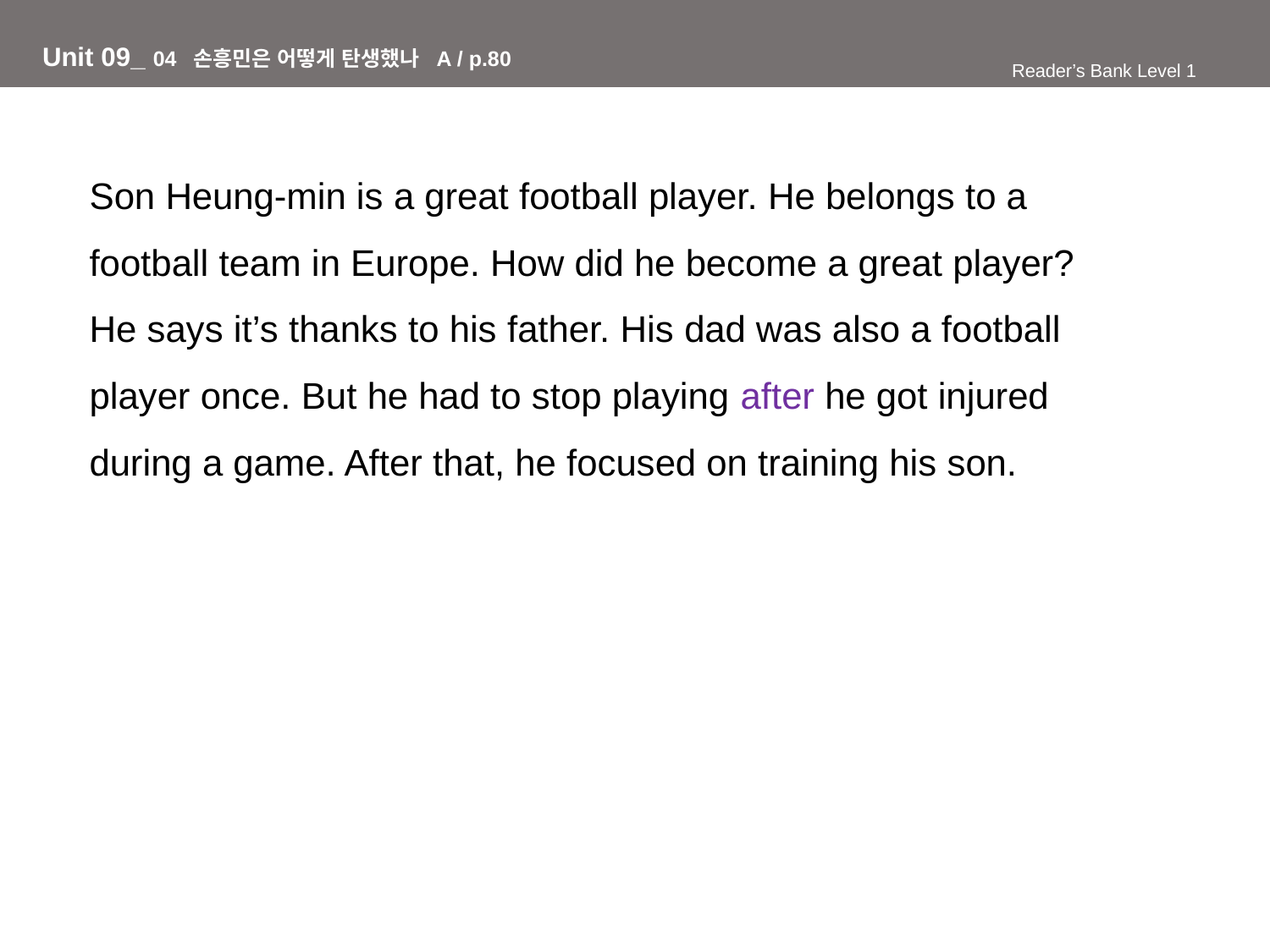

# Unit 09_ 04  손흥민은 어떻게 탄생했나  A / p.80
Reader’s Bank Level 1

Son Heung-min is a great football player. He belongs to a
football team in Europe. How did he become a great player?
He says it’s thanks to his father. His dad was also a football
player once. But he had to stop playing after he got injured
during a game. After that, he focused on training his son.